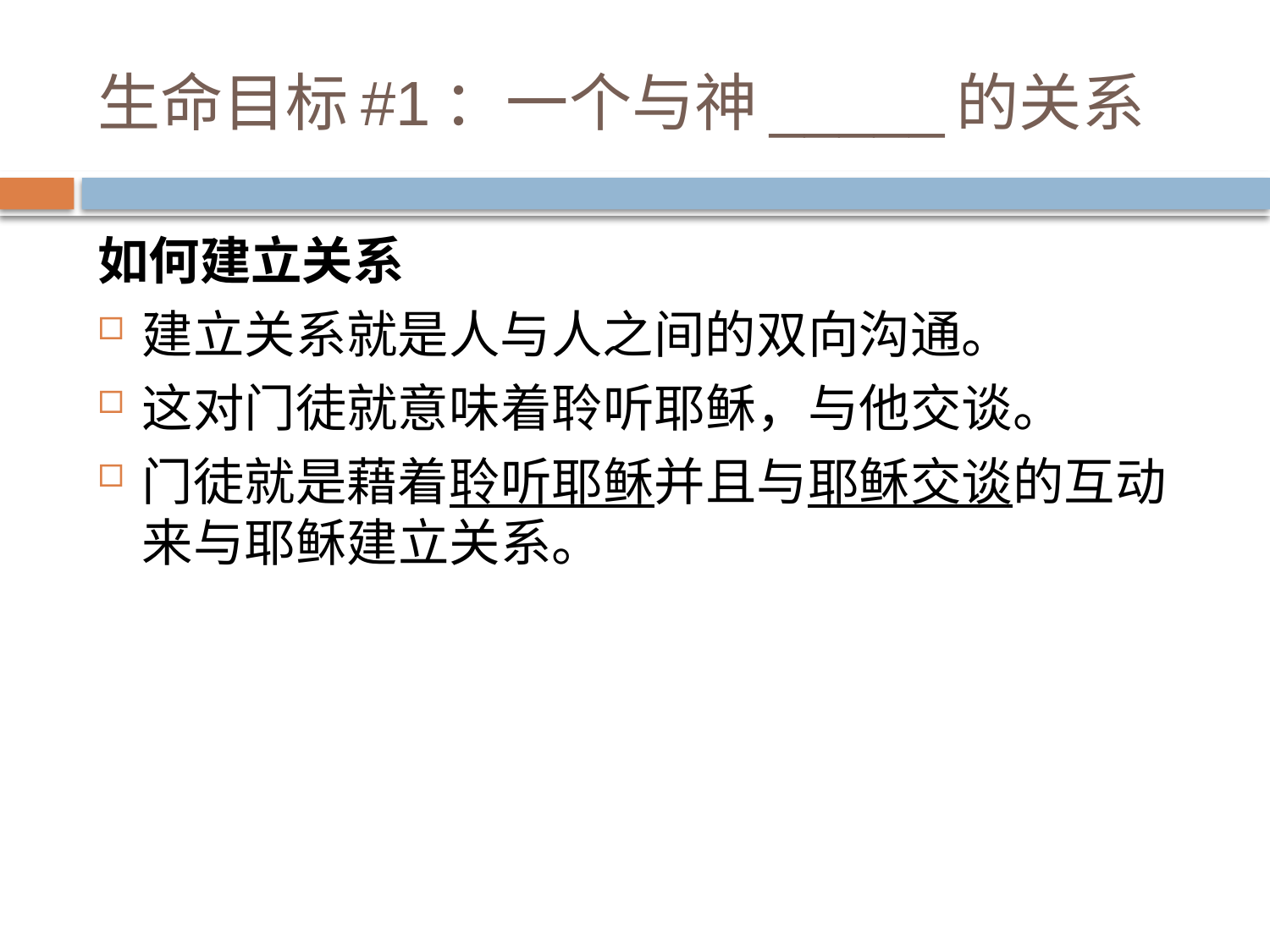

# 生命目标#1：一个与神_____的关系
如何建立关系
建立关系就是人与人之间的双向沟通。
这对门徒就意味着聆听耶稣，与他交谈。
门徒就是藉着聆听耶稣并且与耶稣交谈的互动来与耶稣建立关系。